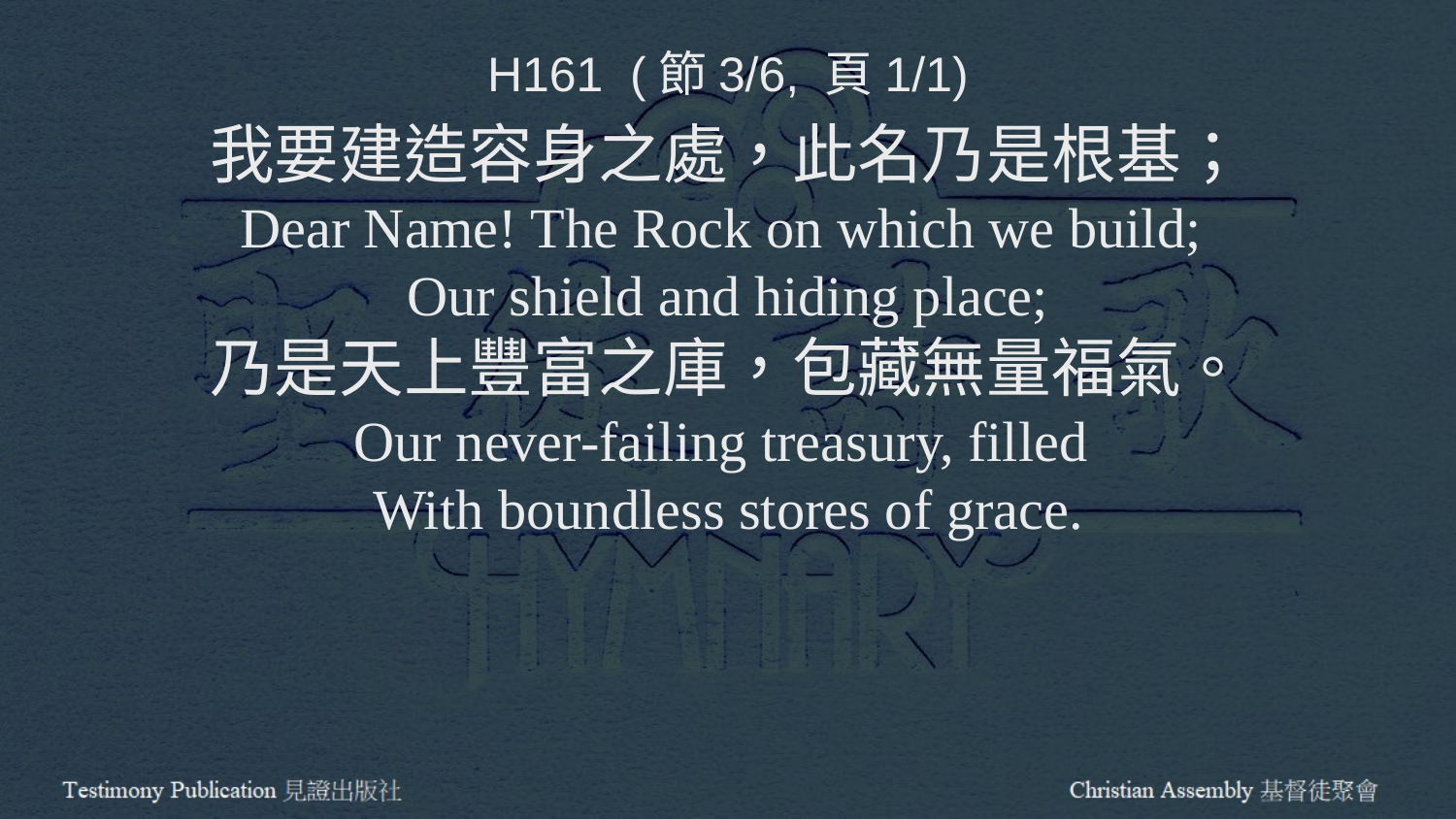

H161  (節3/6, 頁1/1)
我要建造容身之處，此名乃是根基；
Dear Name! The Rock on which we build;
Our shield and hiding place;
乃是天上豐富之庫，包藏無量福氣。
Our never-failing treasury, filled
With boundless stores of grace.